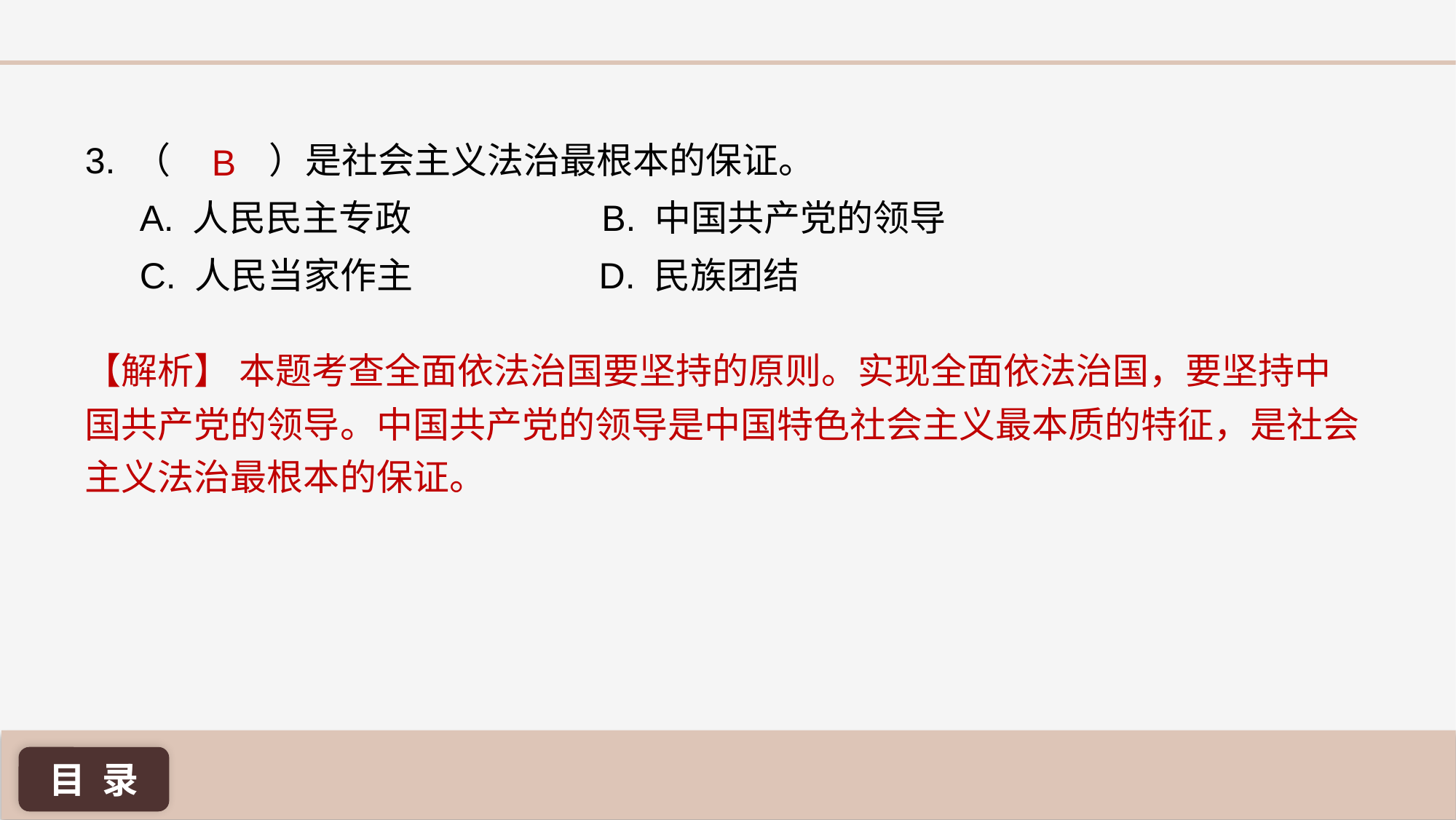

B
3. （            ）是社会主义法治最根本的保证。
A. 人民民主专政          	  B. 中国共产党的领导
C. 人民当家作主	               D. 民族团结
【解析】 本题考查全面依法治国要坚持的原则。实现全面依法治国，要坚持中国共产党的领导。中国共产党的领导是中国特色社会主义最本质的特征，是社会主义法治最根本的保证。